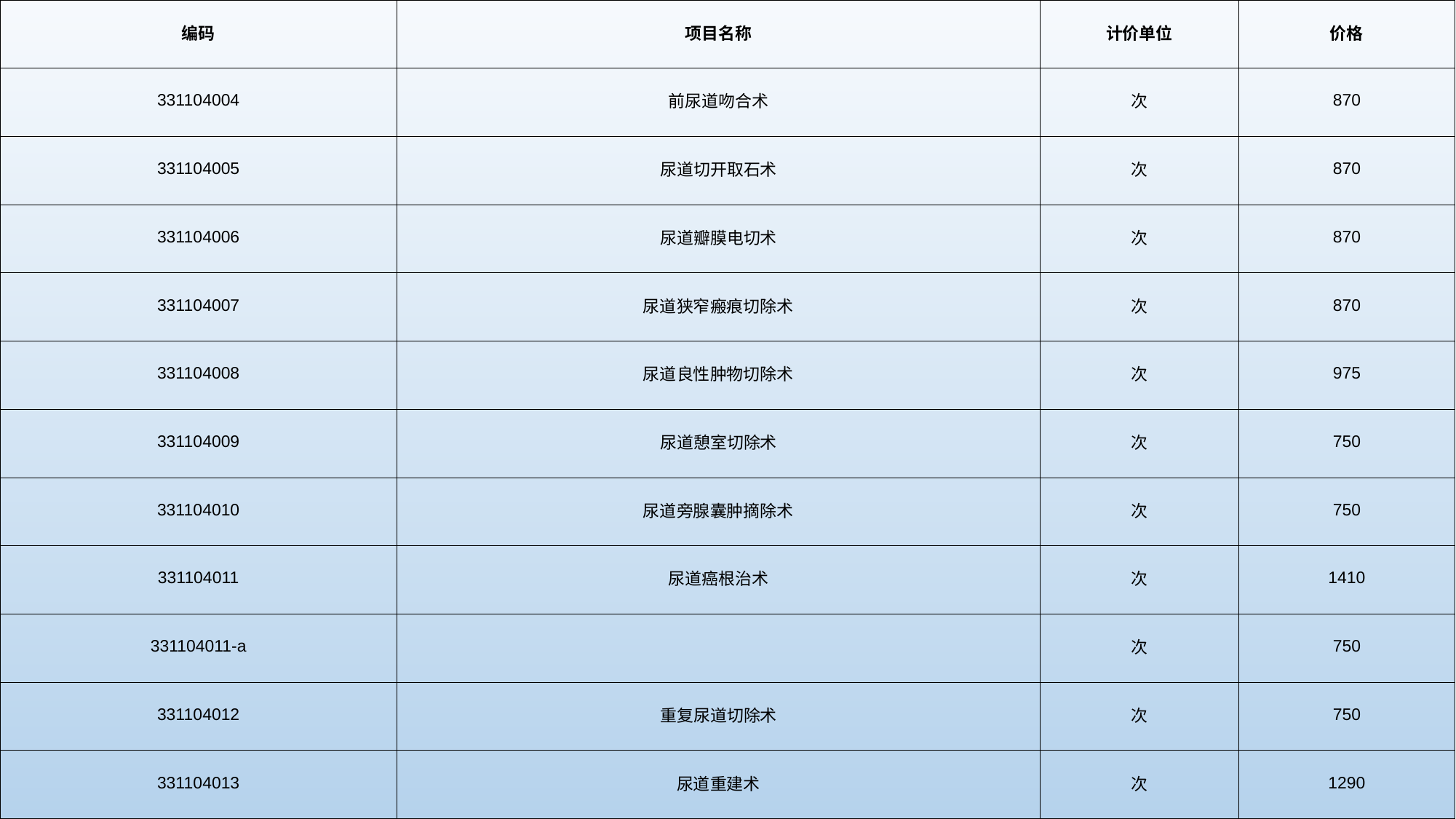

| 编码 | 项目名称 | 计价单位 | 价格 |
| --- | --- | --- | --- |
| 331104004 | 前尿道吻合术 | 次 | 870 |
| 331104005 | 尿道切开取石术 | 次 | 870 |
| 331104006 | 尿道瓣膜电切术 | 次 | 870 |
| 331104007 | 尿道狭窄瘢痕切除术 | 次 | 870 |
| 331104008 | 尿道良性肿物切除术 | 次 | 975 |
| 331104009 | 尿道憩室切除术 | 次 | 750 |
| 331104010 | 尿道旁腺囊肿摘除术 | 次 | 750 |
| 331104011 | 尿道癌根治术 | 次 | 1410 |
| 331104011-a |  | 次 | 750 |
| 331104012 | 重复尿道切除术 | 次 | 750 |
| 331104013 | 尿道重建术 | 次 | 1290 |